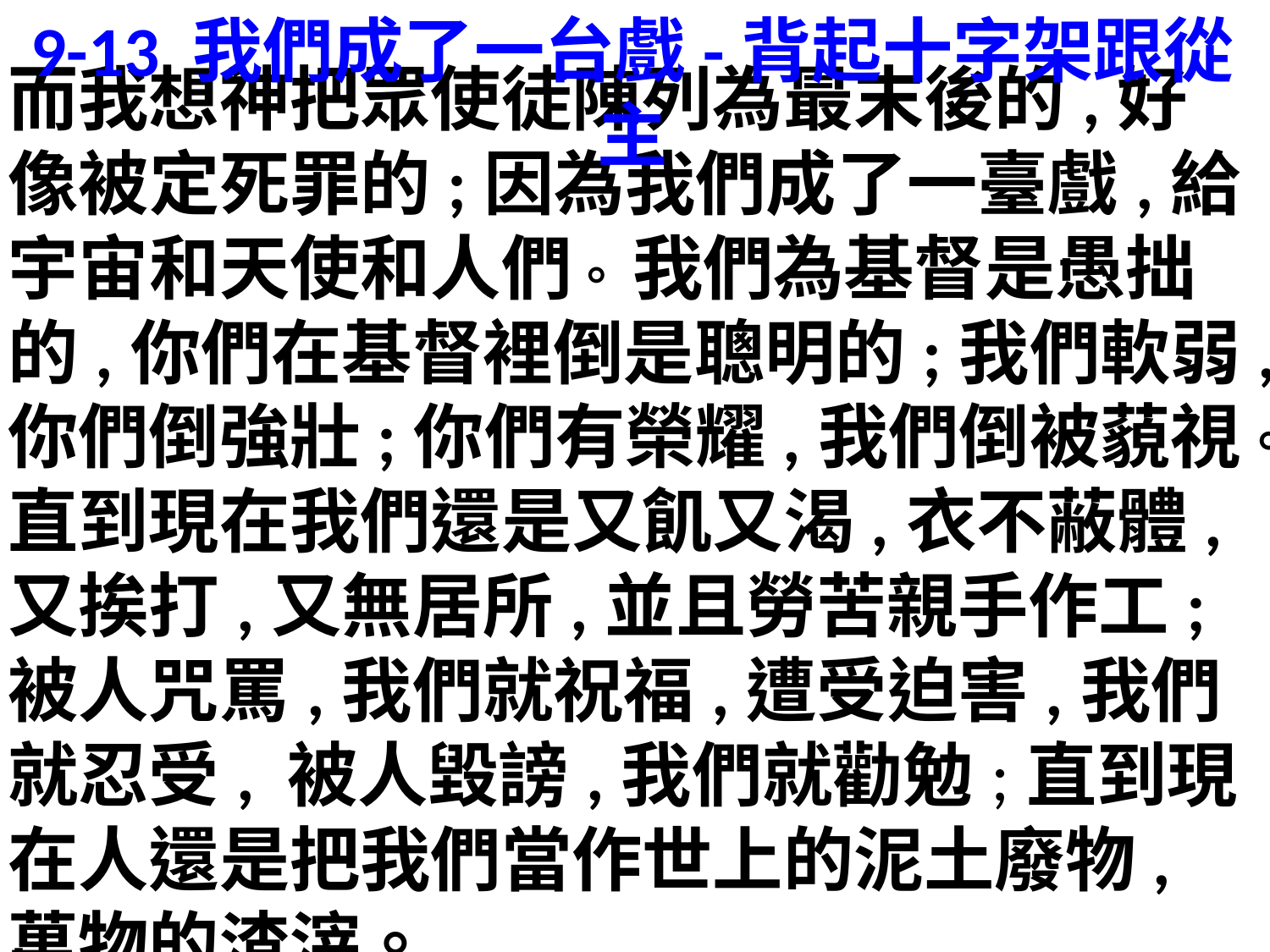

9-13 我們成了一台戲-背起十字架跟從主
而我想神把眾使徒陳列為最末後的,好像被定死罪的;因為我們成了一臺戲,給宇宙和天使和人們。 我們為基督是愚拙的,你們在基督裡倒是聰明的;我們軟弱,你們倒強壯;你們有榮耀,我們倒被藐視。直到現在我們還是又飢又渴,衣不蔽體,又挨打,又無居所,並且勞苦親手作工;被人咒罵,我們就祝福,遭受迫害,我們就忍受, 被人毀謗,我們就勸勉;直到現在人還是把我們當作世上的泥土廢物,萬物的渣滓。